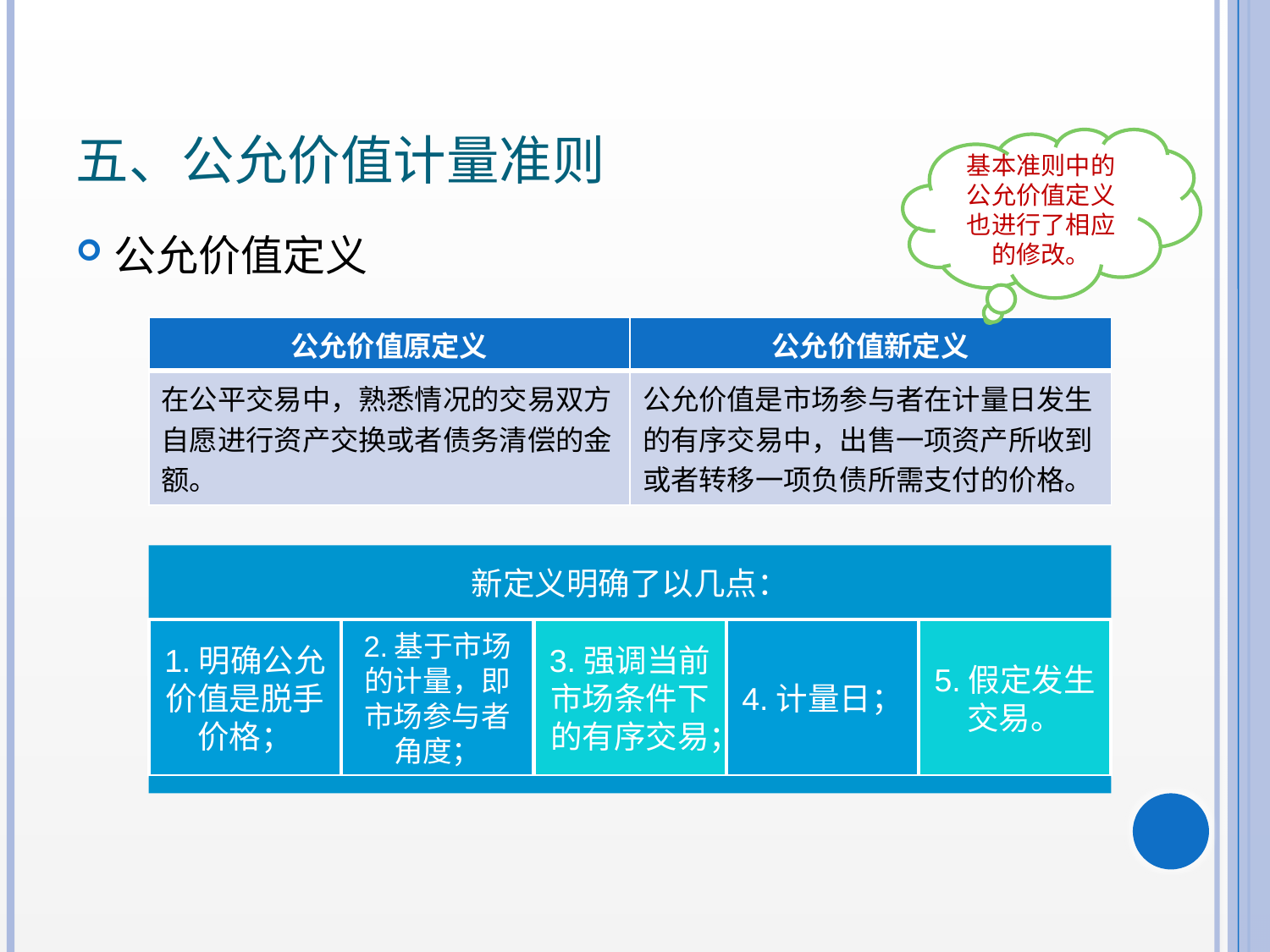

# 五、公允价值计量准则
基本准则中的公允价值定义也进行了相应的修改。
公允价值定义
| 公允价值原定义 | 公允价值新定义 |
| --- | --- |
| 在公平交易中，熟悉情况的交易双方自愿进行资产交换或者债务清偿的金额。 | 公允价值是市场参与者在计量日发生的有序交易中，出售一项资产所收到或者转移一项负债所需支付的价格。 |
新定义明确了以几点：
1.明确公允价值是脱手价格；
2.基于市场的计量，即市场参与者角度；
4.计量日；